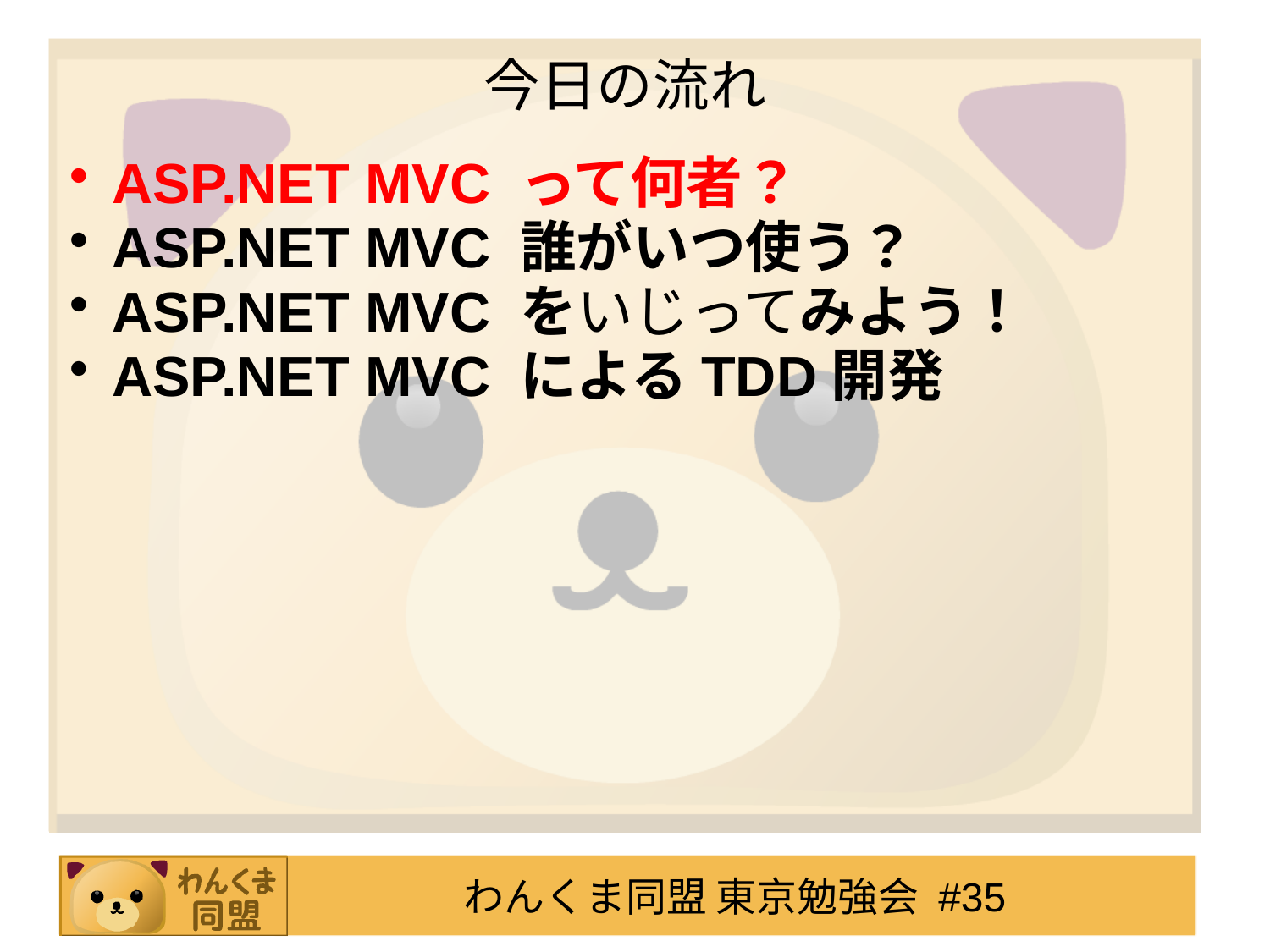

今日の流れ
ASP.NET MVC って何者？
ASP.NET MVC 誰がいつ使う？
ASP.NET MVC をいじってみよう！
ASP.NET MVC によるTDD開発